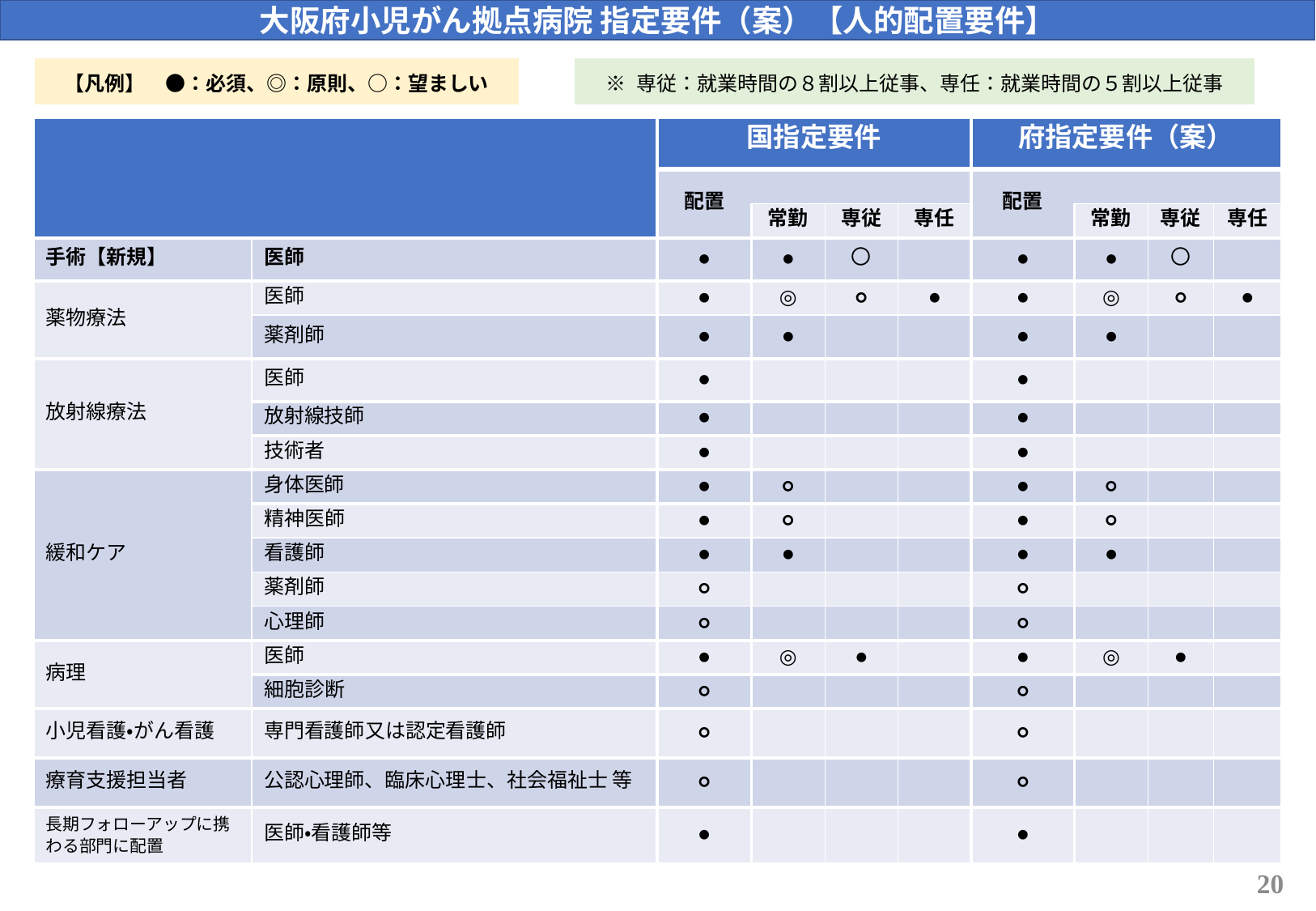

大阪府小児がん拠点病院 指定要件（案）【人的配置要件】
| 【凡例】　●：必須、◎：原則、○：望ましい |
| --- |
| ※ 専従：就業時間の８割以上従事、専任：就業時間の５割以上従事 |
| --- |
|  |  | 国指定要件 |  |  |  | 府指定要件（案） |  |  |  |
| --- | --- | --- | --- | --- | --- | --- | --- | --- | --- |
|  |  | 配置 |  |  |  | 配置 |  |  |  |
|  |  |  | 常勤 | 専従 | 専任 |  | 常勤 | 専従 | 専任 |
| 手術【新規】 | 医師 | ● | ● | 〇 |  | ● | ● | 〇 |  |
| 薬物療法 | 医師 | ● | ◎ | ○ | ● | ● | ◎ | ○ | ● |
|  | 薬剤師 | ● | ● |  |  | ● | ● |  |  |
| 放射線療法 | 医師 | ● |  |  |  | ● |  |  |  |
|  | 放射線技師 | ● |  |  |  | ● |  |  |  |
|  | 技術者 | ● |  |  |  | ● |  |  |  |
| 緩和ケア | 身体医師 | ● | ○ |  |  | ● | ○ |  |  |
|  | 精神医師 | ● | ○ |  |  | ● | ○ |  |  |
|  | 看護師 | ● | ● |  |  | ● | ● |  |  |
|  | 薬剤師 | ○ |  |  |  | ○ |  |  |  |
|  | 心理師 | ○ |  |  |  | ○ |  |  |  |
| 病理 | 医師 | ● | ◎ | ● |  | ● | ◎ | ● |  |
|  | 細胞診断 | ○ |  |  |  | ○ |  |  |  |
| 小児看護・がん看護 | 専門看護師又は認定看護師 | ○ |  |  |  | ○ |  |  |  |
| 療育支援担当者 | 公認心理師、臨床心理士、社会福祉士 等 | ○ |  |  |  | ○ |  |  |  |
| 長期フォローアップに携わる部門に配置 | 医師・看護師等 | ● |  |  |  | ● |  |  |  |
20